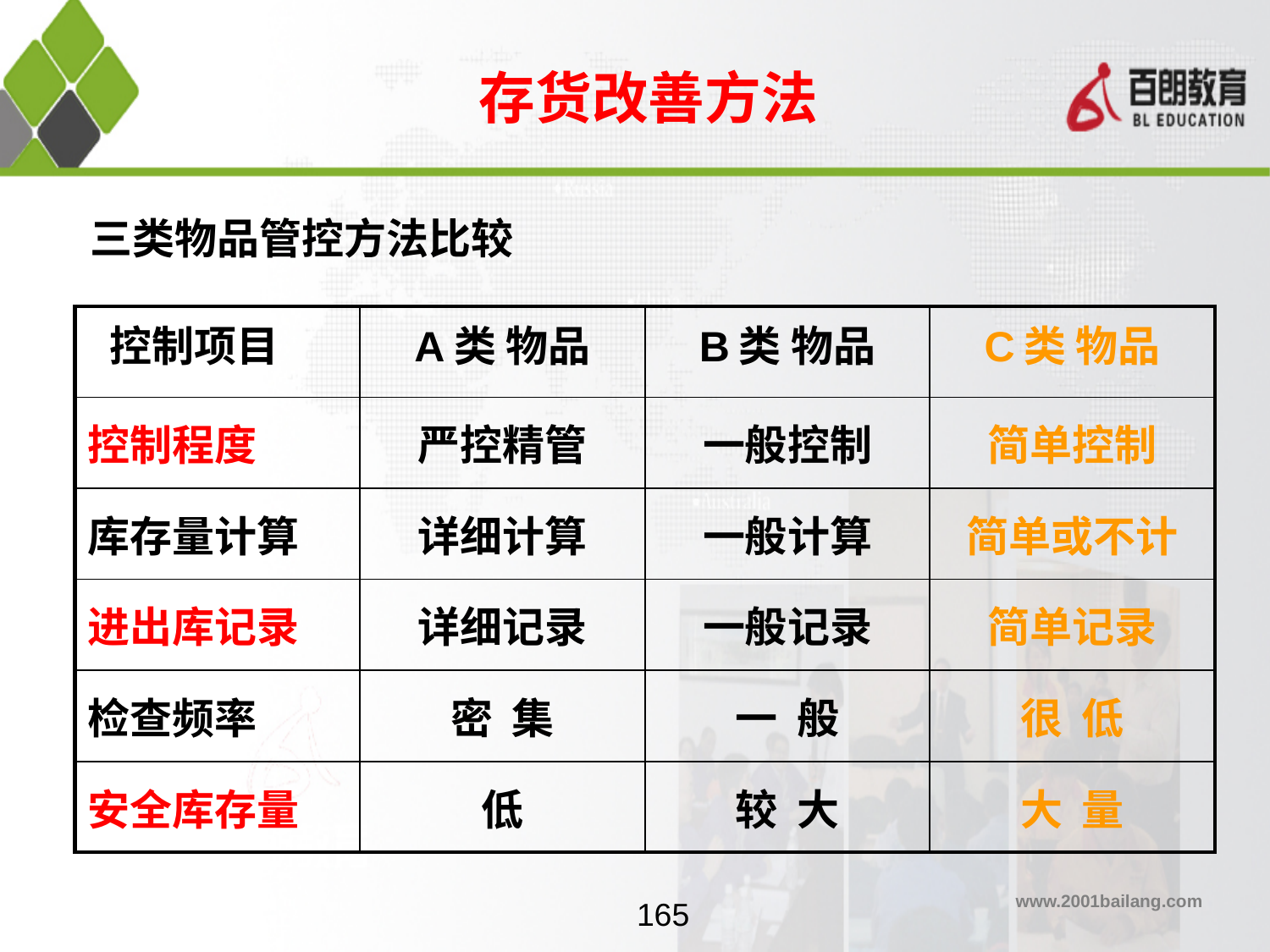

存货改善方法
三类物品管控方法比较
| 控制项目 | A类 物品 | B类 物品 | C类 物品 |
| --- | --- | --- | --- |
| 控制程度 | 严控精管 | 一般控制 | 简单控制 |
| 库存量计算 | 详细计算 | 一般计算 | 简单或不计 |
| 进出库记录 | 详细记录 | 一般记录 | 简单记录 |
| 检查频率 | 密 集 | 一 般 | 很 低 |
| 安全库存量 | 低 | 较 大 | 大 量 |
165